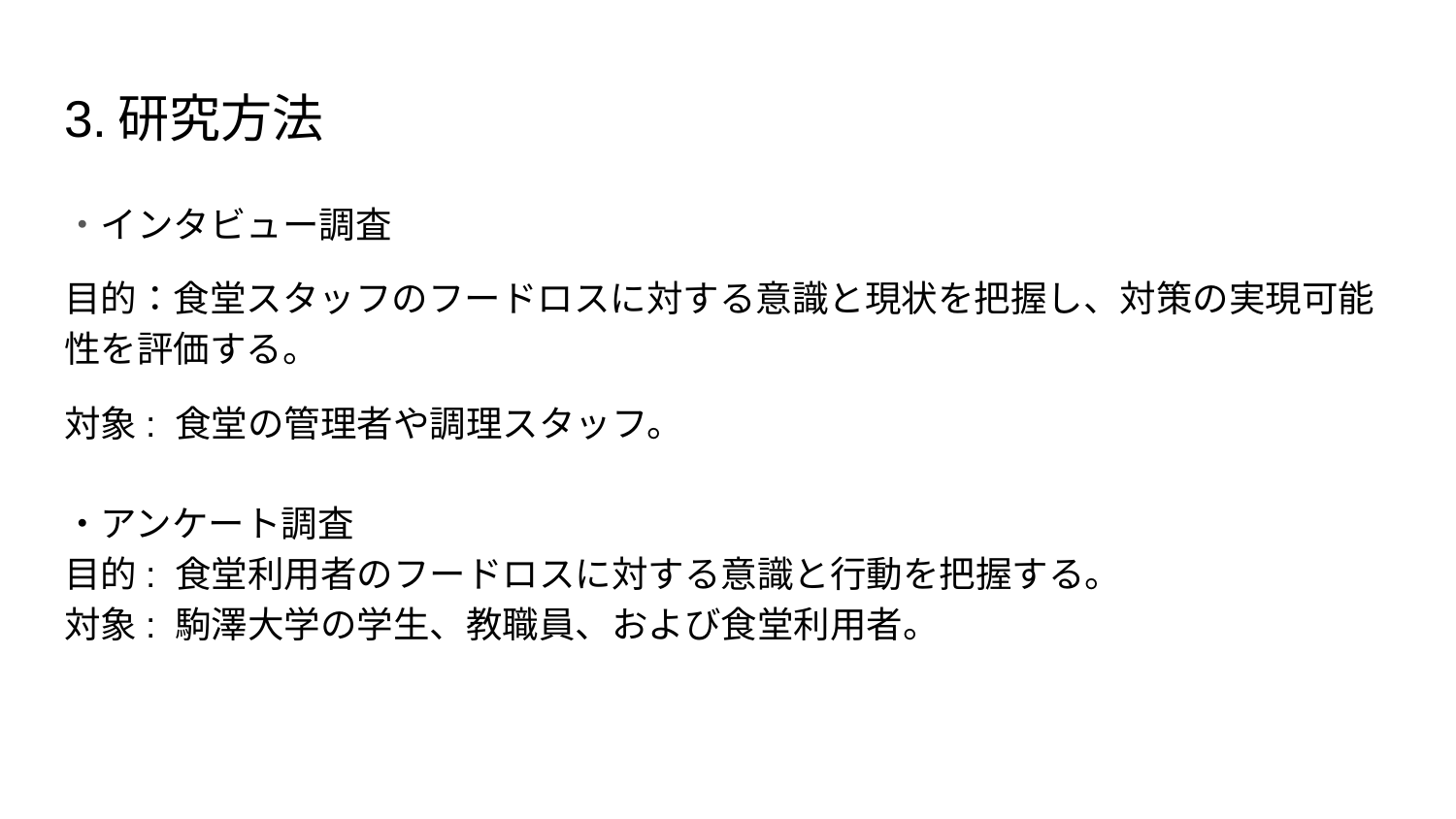

# 3.研究方法

・インタビュー調査
目的：食堂スタッフのフードロスに対する意識と現状を把握し、対策の実現可能性を評価する。
対象: 食堂の管理者や調理スタッフ。

・アンケート調査
目的: 食堂利用者のフードロスに対する意識と行動を把握する。
対象: 駒澤大学の学生、教職員、および食堂利用者。